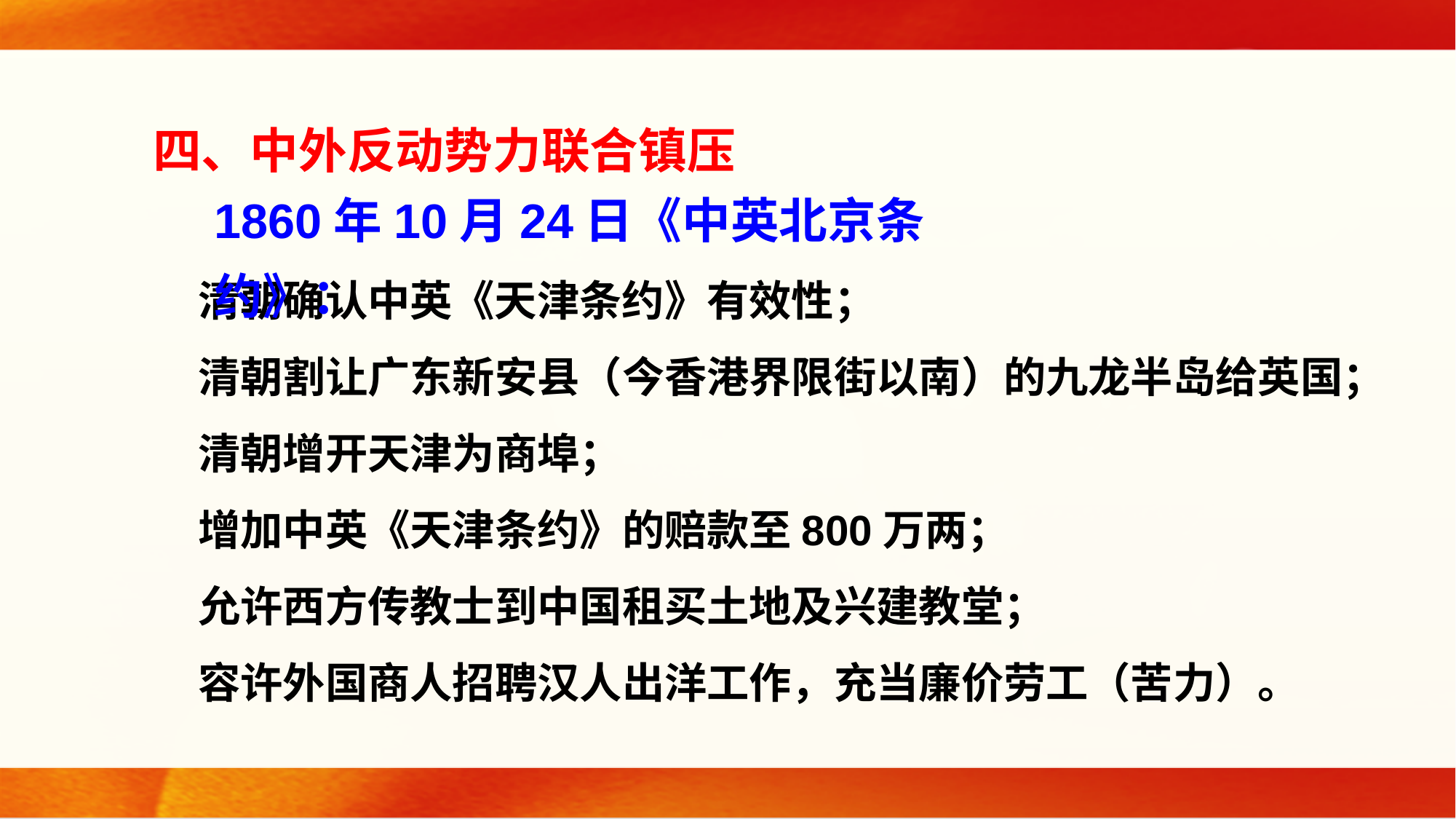

四、中外反动势力联合镇压
1860年10月24日《中英北京条约》：
清朝确认中英《天津条约》有效性；
清朝割让广东新安县（今香港界限街以南）的九龙半岛给英国；
清朝增开天津为商埠；
增加中英《天津条约》的赔款至800万两；
允许西方传教士到中国租买土地及兴建教堂；
容许外国商人招聘汉人出洋工作，充当廉价劳工（苦力）。